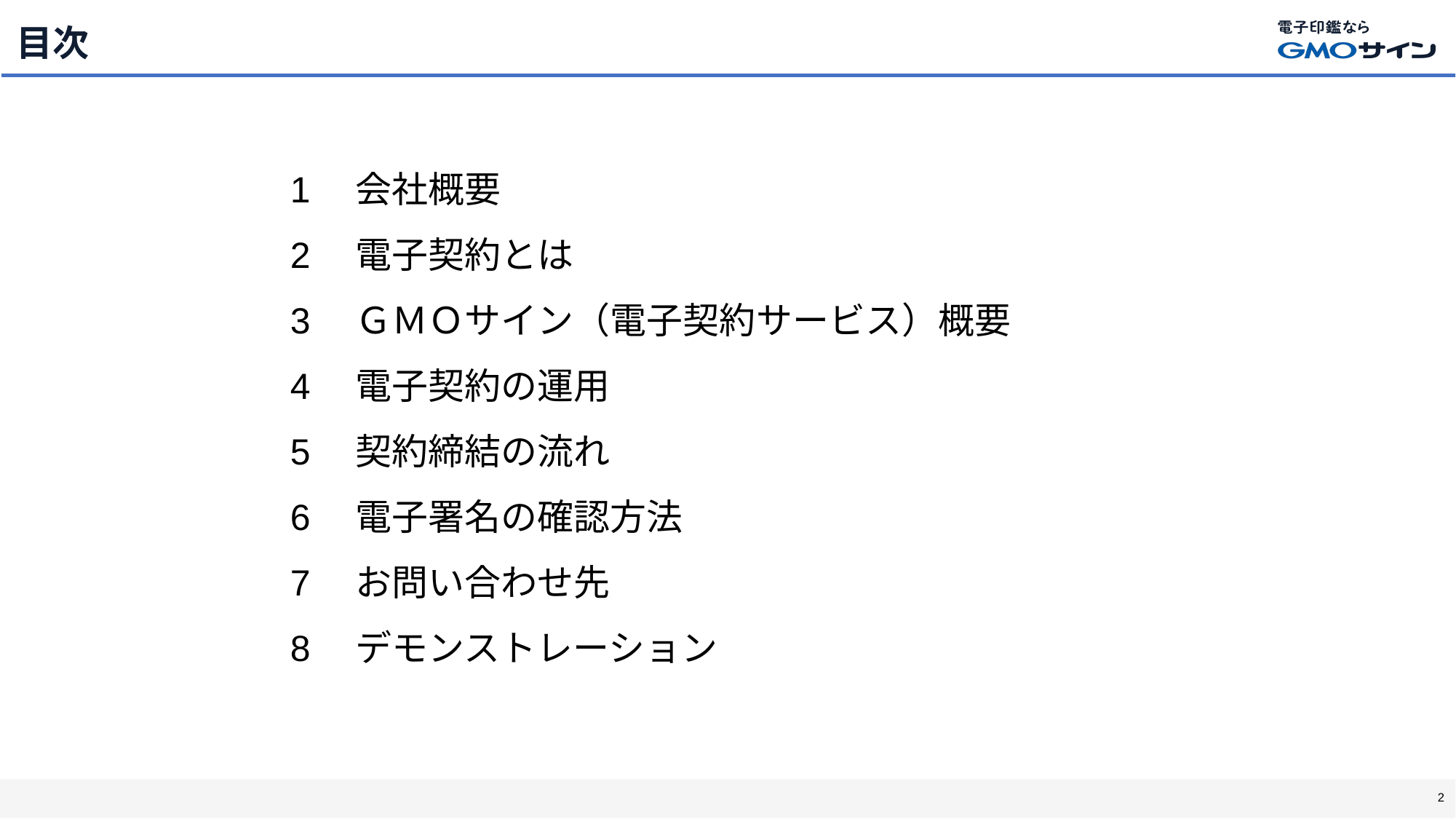

# 目次

1　会社概要
2　電子契約とは
3　ＧＭＯサイン（電子契約サービス）概要
4　電子契約の運用
5　契約締結の流れ
6　電子署名の確認方法
7　お問い合わせ先
8　デモンストレーション

2